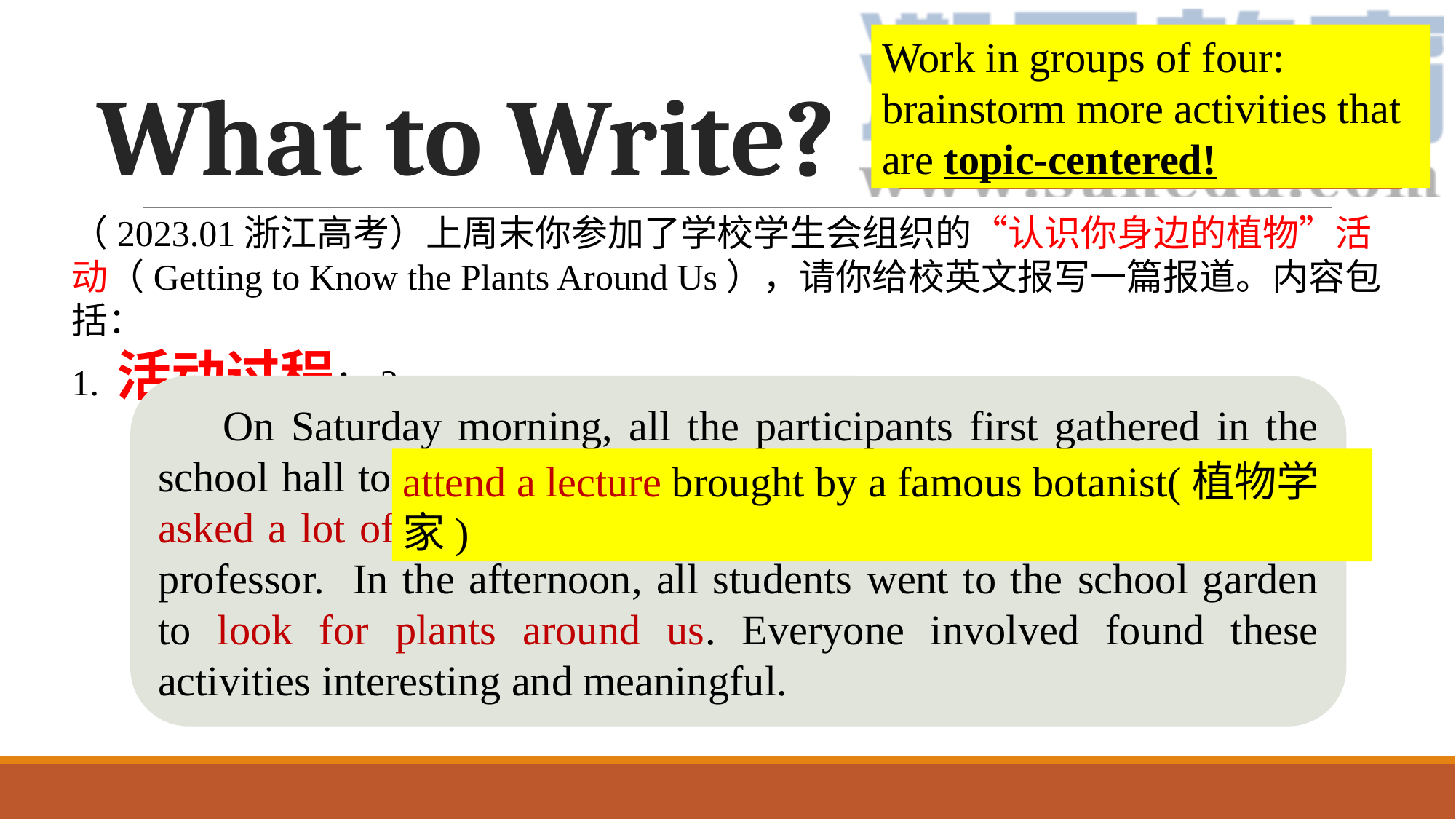

Work in groups of four: brainstorm more activities that are topic-centered!
# What to Write?
What do you think of the activities?
（2023.01浙江高考）上周末你参加了学校学生会组织的“认识你身边的植物”活动（Getting to Know the Plants Around Us），请你给校英文报写一篇报道。内容包括：
1. 活动过程；2. …
    On Saturday morning, all the participants first gathered in the school hall to attend a lecture brought by a famous professor. They asked a lot of questions after the speech and took a photo with the professor.  In the afternoon, all students went to the school garden to look for plants around us. Everyone involved found these activities interesting and meaningful.
attend a lecture brought by a famous botanist(植物学家)